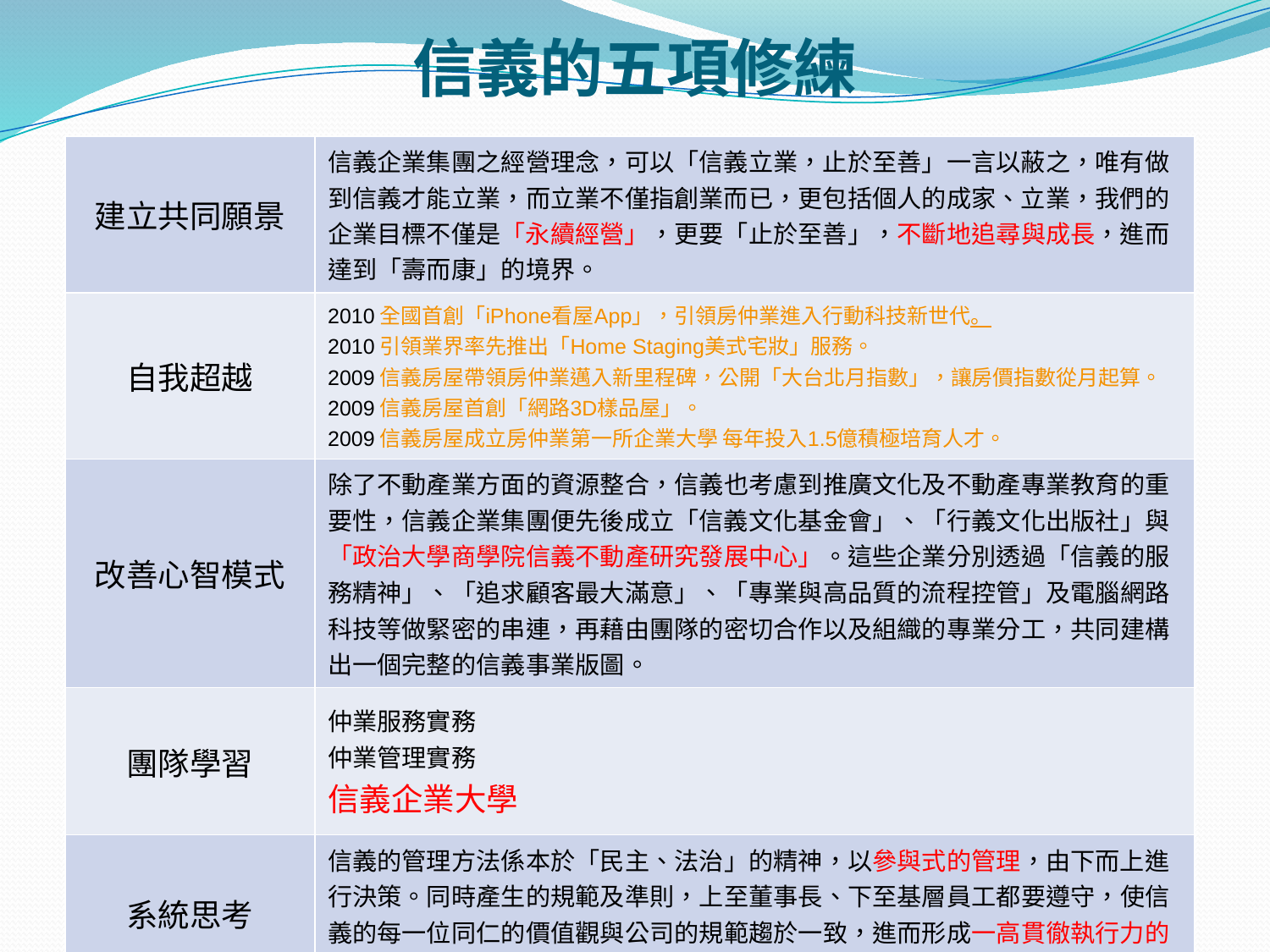

# 信義的五項修練
| 建立共同願景 | 信義企業集團之經營理念，可以「信義立業，止於至善」一言以蔽之，唯有做到信義才能立業，而立業不僅指創業而已，更包括個人的成家、立業，我們的企業目標不僅是「永續經營」，更要「止於至善」，不斷地追尋與成長，進而達到「壽而康」的境界。 |
| --- | --- |
| 自我超越 | 2010全國首創「iPhone看屋App」，引領房仲業進入行動科技新世代。 2010引領業界率先推出「Home Staging美式宅妝」服務。 2009信義房屋帶領房仲業邁入新里程碑，公開「大台北月指數」，讓房價指數從月起算。 2009信義房屋首創「網路3D樣品屋」。 2009信義房屋成立房仲業第一所企業大學 每年投入1.5億積極培育人才。 |
| 改善心智模式 | 除了不動產業方面的資源整合，信義也考慮到推廣文化及不動產專業教育的重要性，信義企業集團便先後成立「信義文化基金會」、「行義文化出版社」與「政治大學商學院信義不動產研究發展中心」。這些企業分別透過「信義的服務精神」、「追求顧客最大滿意」、「專業與高品質的流程控管」及電腦網路科技等做緊密的串連，再藉由團隊的密切合作以及組織的專業分工，共同建構出一個完整的信義事業版圖。 |
| 團隊學習 | 仲業服務實務 仲業管理實務 信義企業大學 |
| 系統思考 | 信義的管理方法係本於「民主、法治」的精神，以參與式的管理，由下而上進行決策。同時產生的規範及準則，上至董事長、下至基層員工都要遵守，使信義的每一位同仁的價值觀與公司的規範趨於一致，進而形成一高貫徹執行力的組織體系。 |